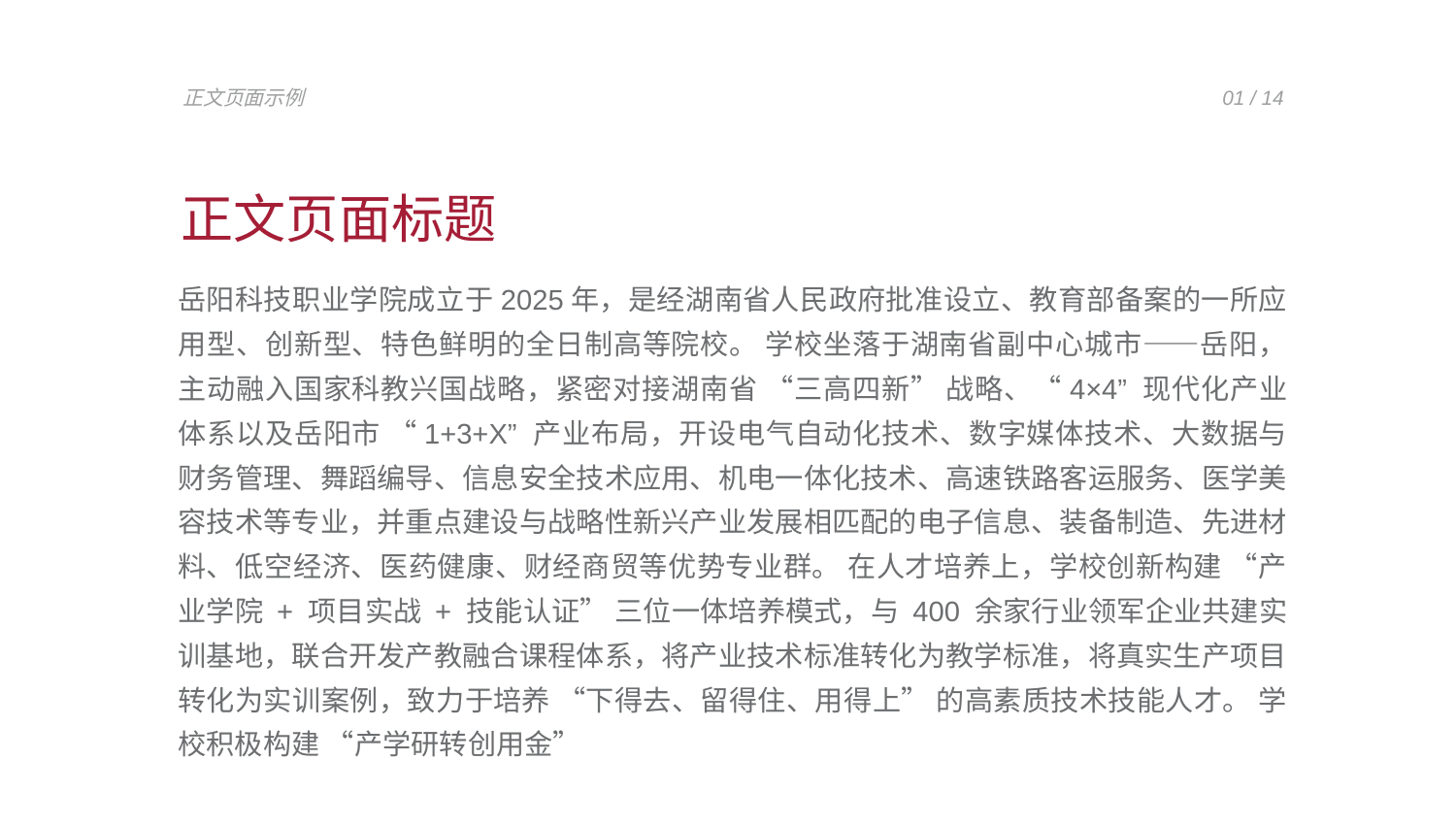

正文页面示例
01 / 14
正文页面标题
岳阳科技职业学院成立于2025年，是经湖南省人民政府批准设立、教育部备案的一所应用型、创新型、特色鲜明的全日制高等院校。 学校坐落于湖南省副中心城市——岳阳，主动融入国家科教兴国战略，紧密对接湖南省 “三高四新” 战略、“4×4” 现代化产业体系以及岳阳市 “1+3+X” 产业布局，开设电气自动化技术、数字媒体技术、大数据与财务管理、舞蹈编导、信息安全技术应用、机电一体化技术、高速铁路客运服务、医学美容技术等专业，并重点建设与战略性新兴产业发展相匹配的电子信息、装备制造、先进材料、低空经济、医药健康、财经商贸等优势专业群。 在人才培养上，学校创新构建 “产业学院 + 项目实战 + 技能认证” 三位一体培养模式，与 400 余家行业领军企业共建实训基地，联合开发产教融合课程体系，将产业技术标准转化为教学标准，将真实生产项目转化为实训案例，致力于培养 “下得去、留得住、用得上” 的高素质技术技能人才。 学校积极构建 “产学研转创用金”